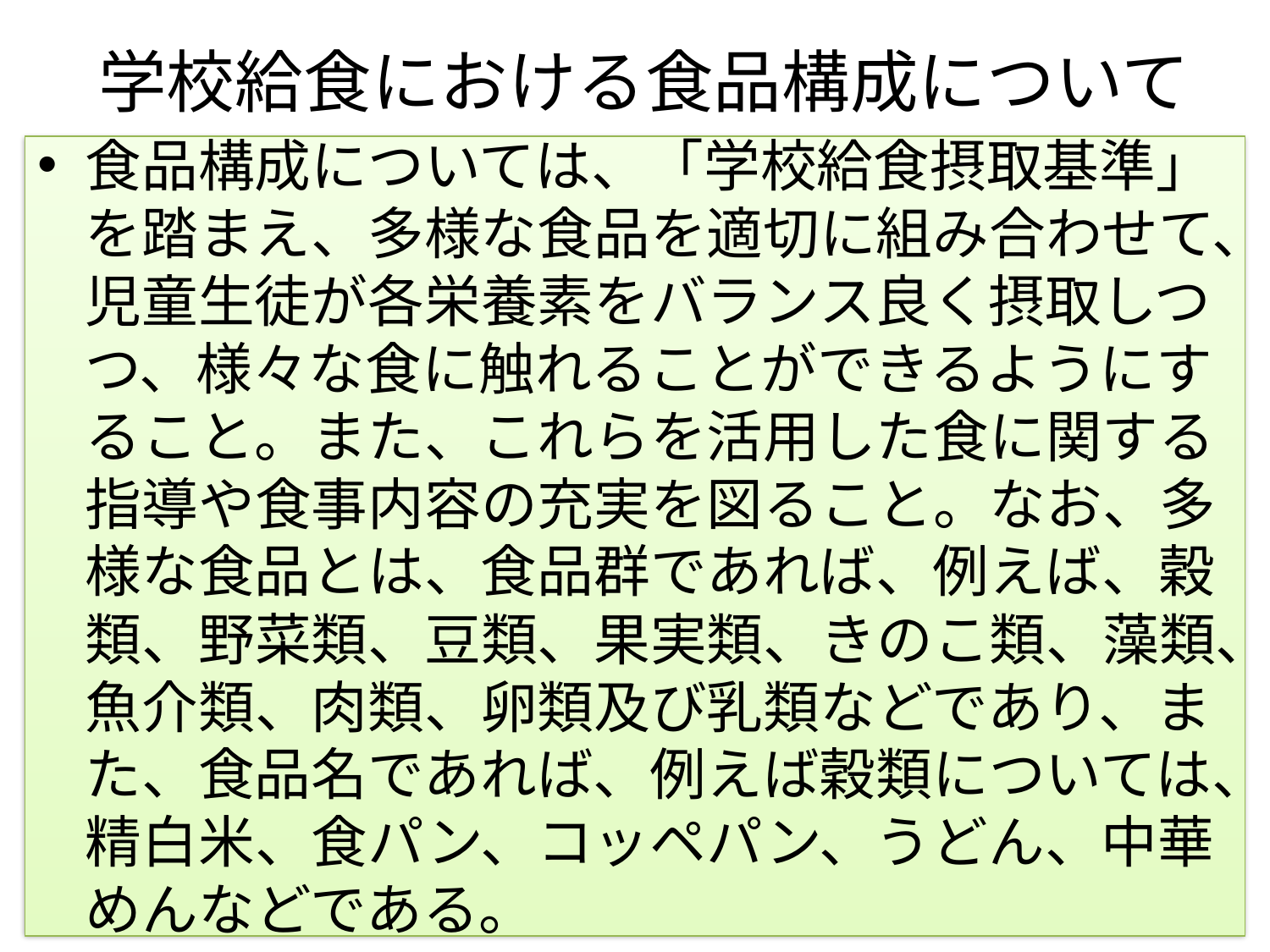

# 学校給食における食品構成について
食品構成については、「学校給食摂取基準」を踏まえ、多様な食品を適切に組み合わせて、児童生徒が各栄養素をバランス良く摂取しつつ、様々な食に触れることができるようにすること。また、これらを活用した食に関する指導や食事内容の充実を図ること。なお、多様な食品とは、食品群であれば、例えば、穀類、野菜類、豆類、果実類、きのこ類、藻類、魚介類、肉類、卵類及び乳類などであり、また、食品名であれば、例えば穀類については、精白米、食パン、コッペパン、うどん、中華めんなどである。